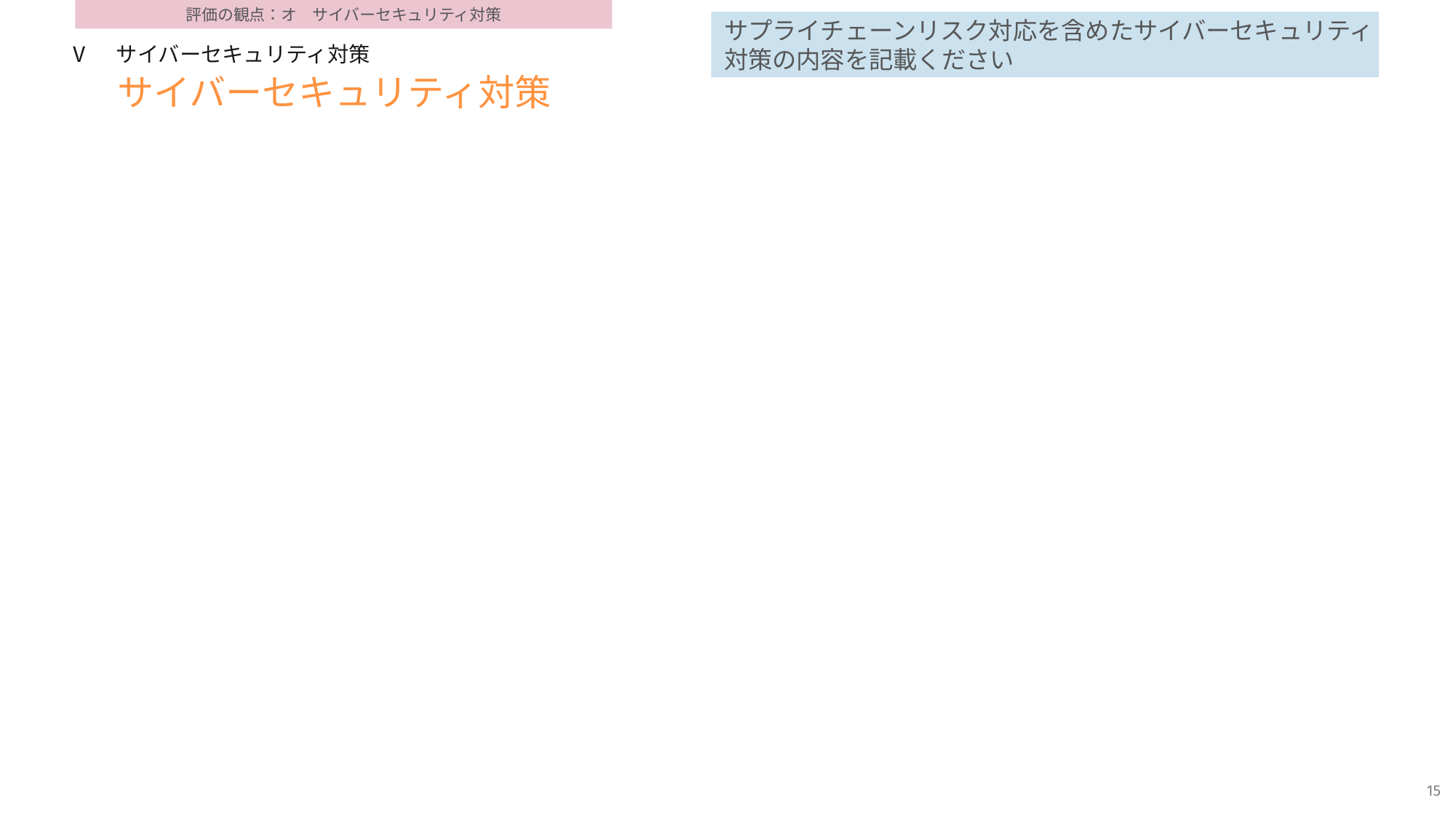

評価の観点：オ　サイバーセキュリティ対策
サプライチェーンリスク対応を含めたサイバーセキュリティ対策の内容を記載ください
Ⅴ　サイバーセキュリティ対策
	サイバーセキュリティ対策